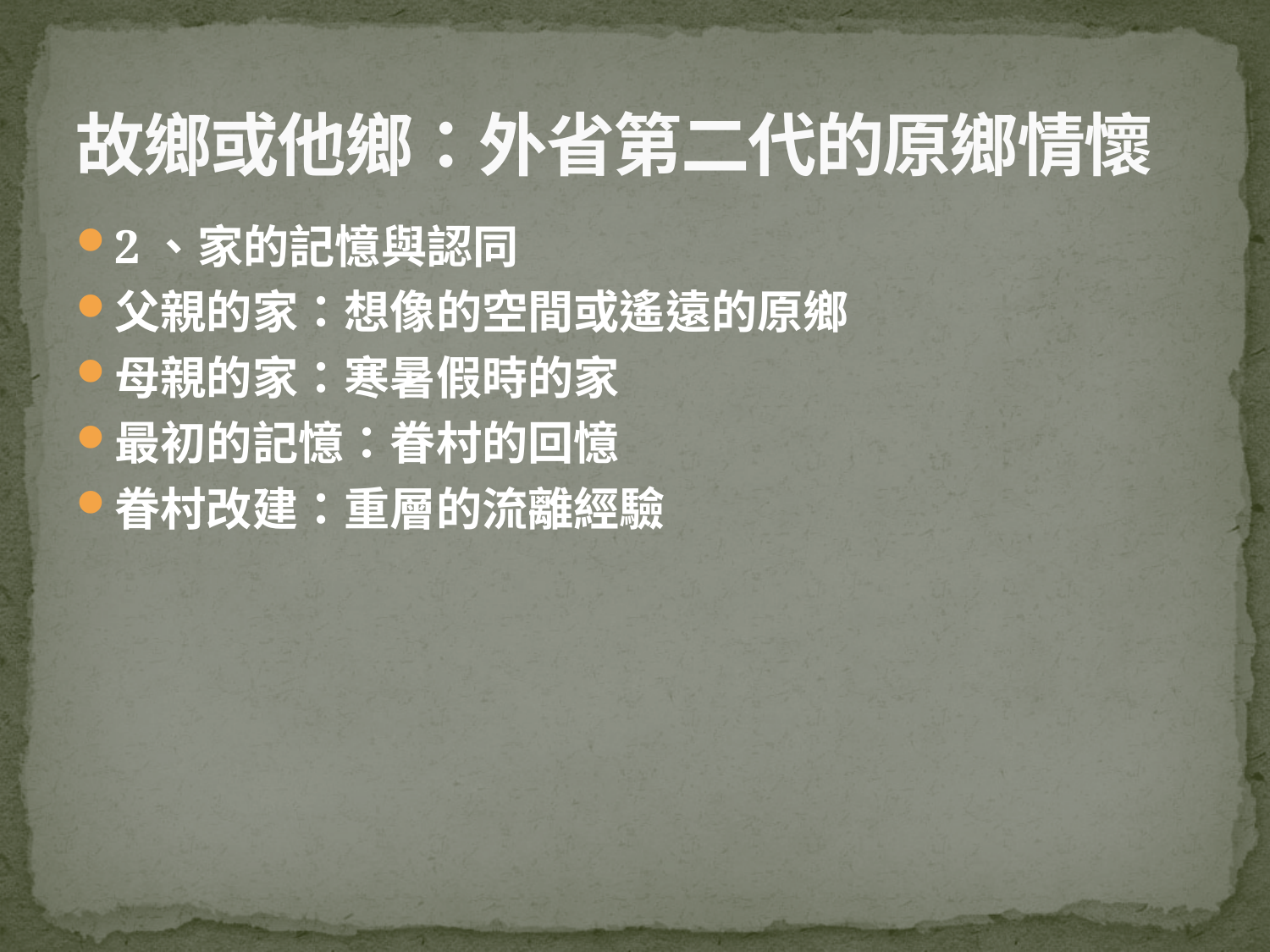

# 故鄉或他鄉：外省第二代的原鄉情懷
2、家的記憶與認同
父親的家：想像的空間或遙遠的原鄉
母親的家：寒暑假時的家
最初的記憶：眷村的回憶
眷村改建：重層的流離經驗